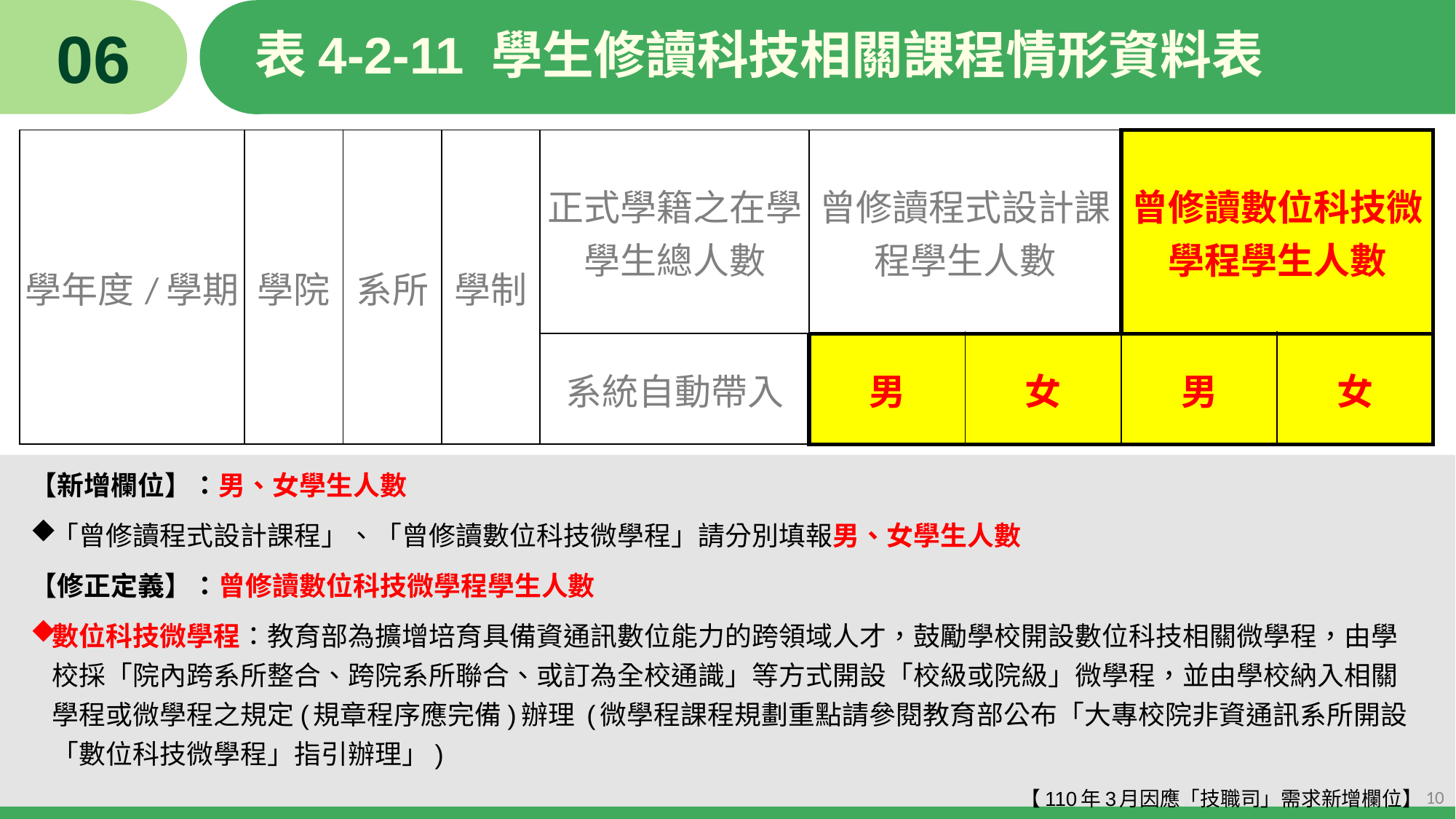

06
# 表4-2-11 學生修讀科技相關課程情形資料表
| 學年度/學期 | 學院 | 系所 | 學制 | 正式學籍之在學學生總人數 | 曾修讀程式設計課程學生人數 |  | 曾修讀數位科技微學程學生人數 |  |
| --- | --- | --- | --- | --- | --- | --- | --- | --- |
|  |  |  |  | 系統自動帶入 | 男 | 女 | 男 | 女 |
【新增欄位】：男、女學生人數
「曾修讀程式設計課程」、「曾修讀數位科技微學程」請分別填報男、女學生人數
【修正定義】：曾修讀數位科技微學程學生人數
數位科技微學程：教育部為擴增培育具備資通訊數位能力的跨領域人才，鼓勵學校開設數位科技相關微學程，由學校採「院內跨系所整合、跨院系所聯合、或訂為全校通識」等方式開設「校級或院級」微學程，並由學校納入相關學程或微學程之規定(規章程序應完備)辦理 (微學程課程規劃重點請參閱教育部公布「大專校院非資通訊系所開設「數位科技微學程」指引辦理」)
【110年3月因應「技職司」需求新增欄位】

10